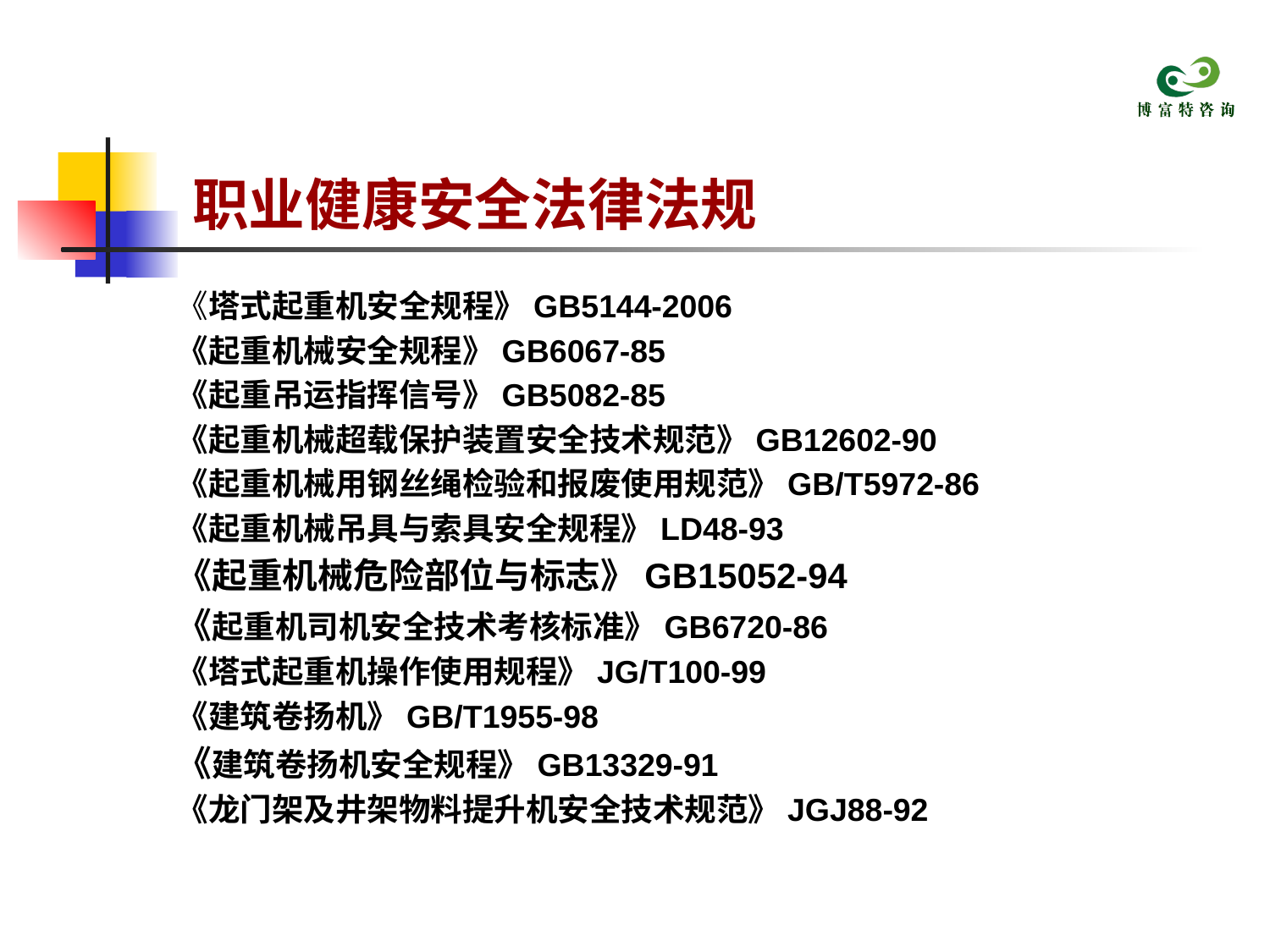

# 职业健康安全法律法规
《塔式起重机安全规程》GB5144-2006
《起重机械安全规程》GB6067-85
《起重吊运指挥信号》GB5082-85
《起重机械超载保护装置安全技术规范》GB12602-90
《起重机械用钢丝绳检验和报废使用规范》GB/T5972-86
《起重机械吊具与索具安全规程》LD48-93
《起重机械危险部位与标志》GB15052-94
《起重机司机安全技术考核标准》GB6720-86
《塔式起重机操作使用规程》JG/T100-99
《建筑卷扬机》GB/T1955-98
《建筑卷扬机安全规程》GB13329-91
《龙门架及井架物料提升机安全技术规范》JGJ88-92

174